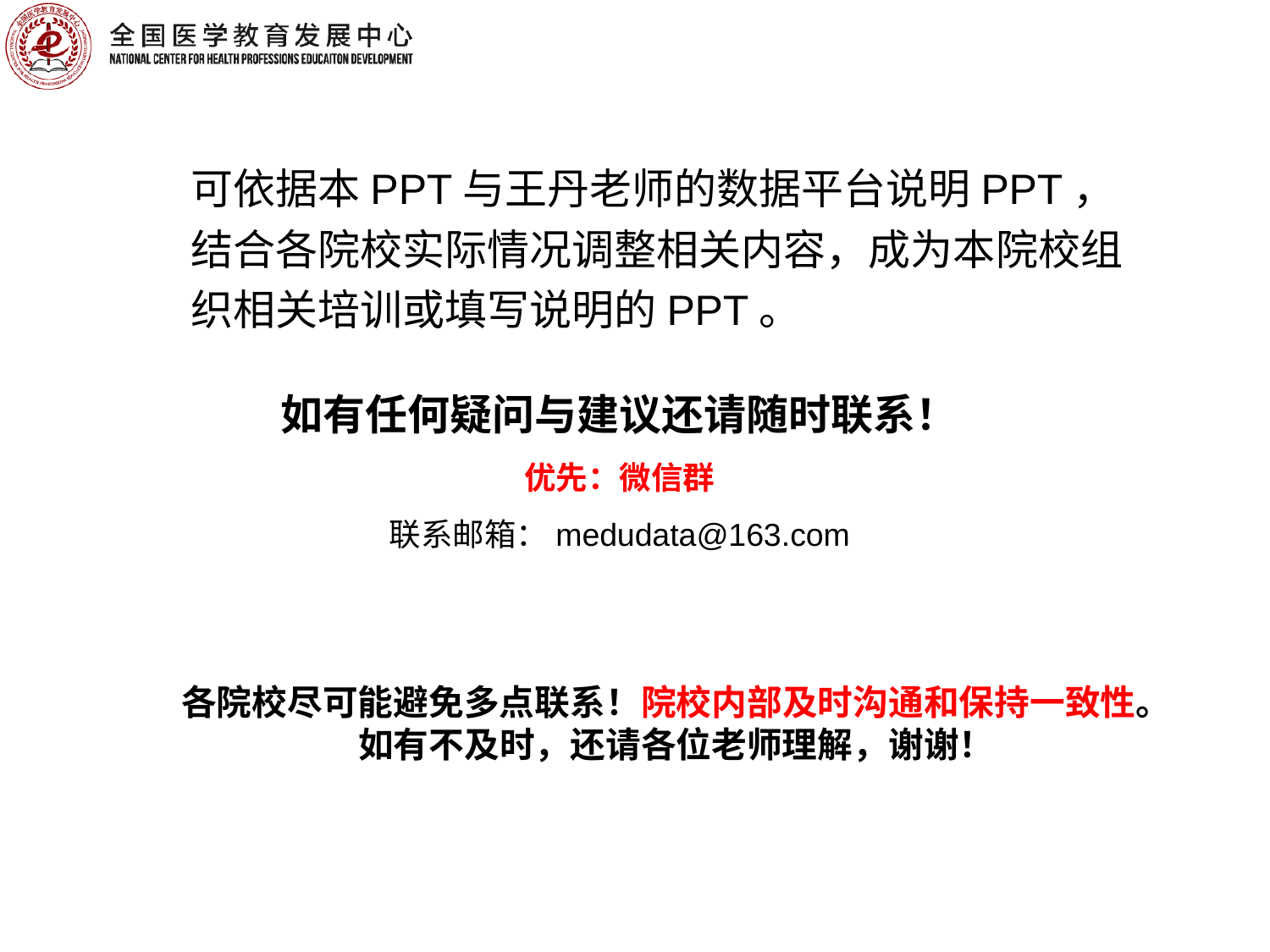

可依据本PPT与王丹老师的数据平台说明PPT，结合各院校实际情况调整相关内容，成为本院校组织相关培训或填写说明的PPT。
如有任何疑问与建议还请随时联系！
优先：微信群
联系邮箱：medudata@163.com
各院校尽可能避免多点联系！院校内部及时沟通和保持一致性。
如有不及时，还请各位老师理解，谢谢！